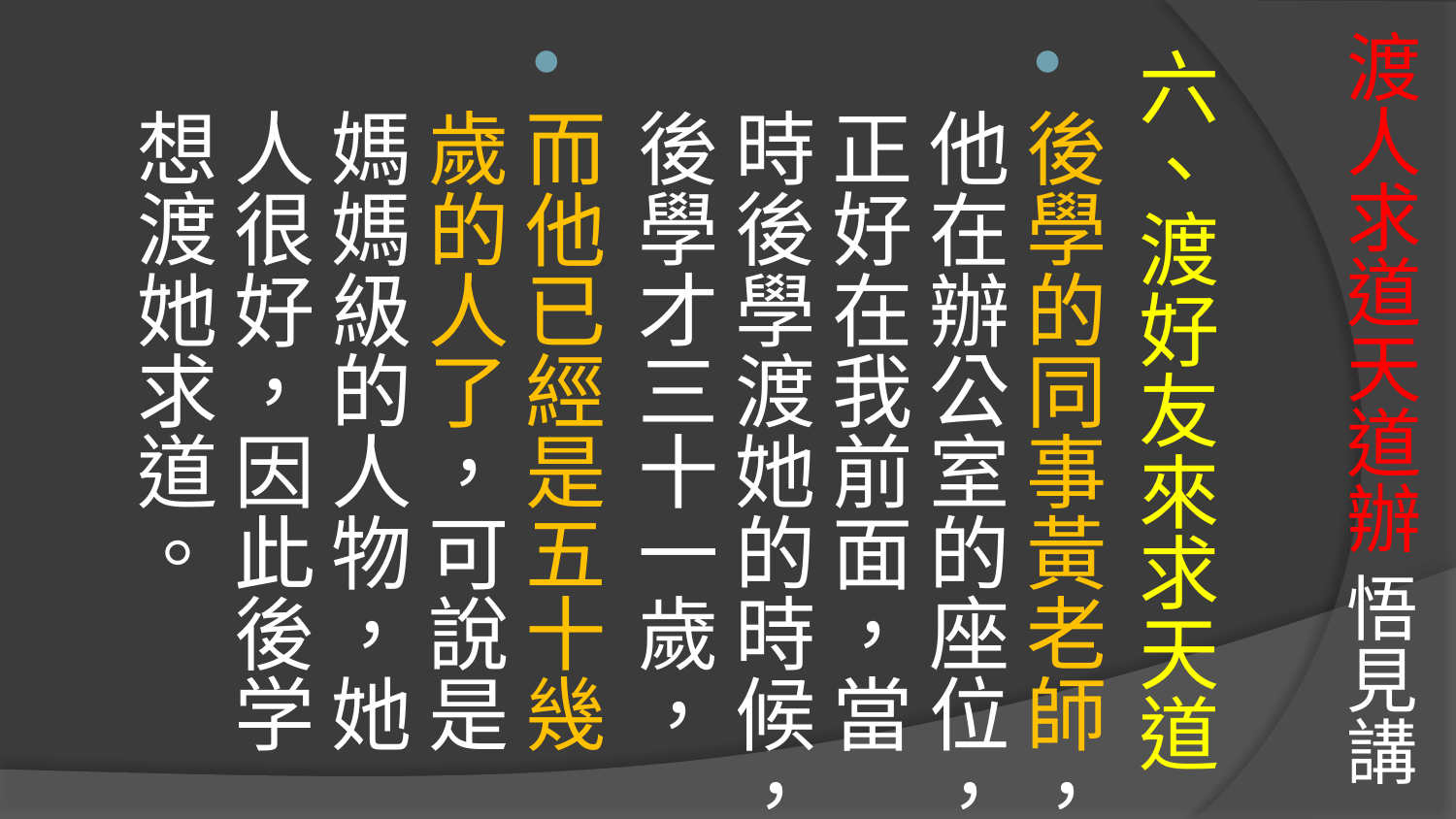

# 渡人求道天道辦 悟見講
六、渡好友來求天道
後學的同事黃老師，他在辦公室的座位，正好在我前面，當時後學渡她的時候，後學才三十一歲，
而他已經是五十幾歲的人了，可說是媽媽級的人物，她人很好，因此後学想渡她求道。